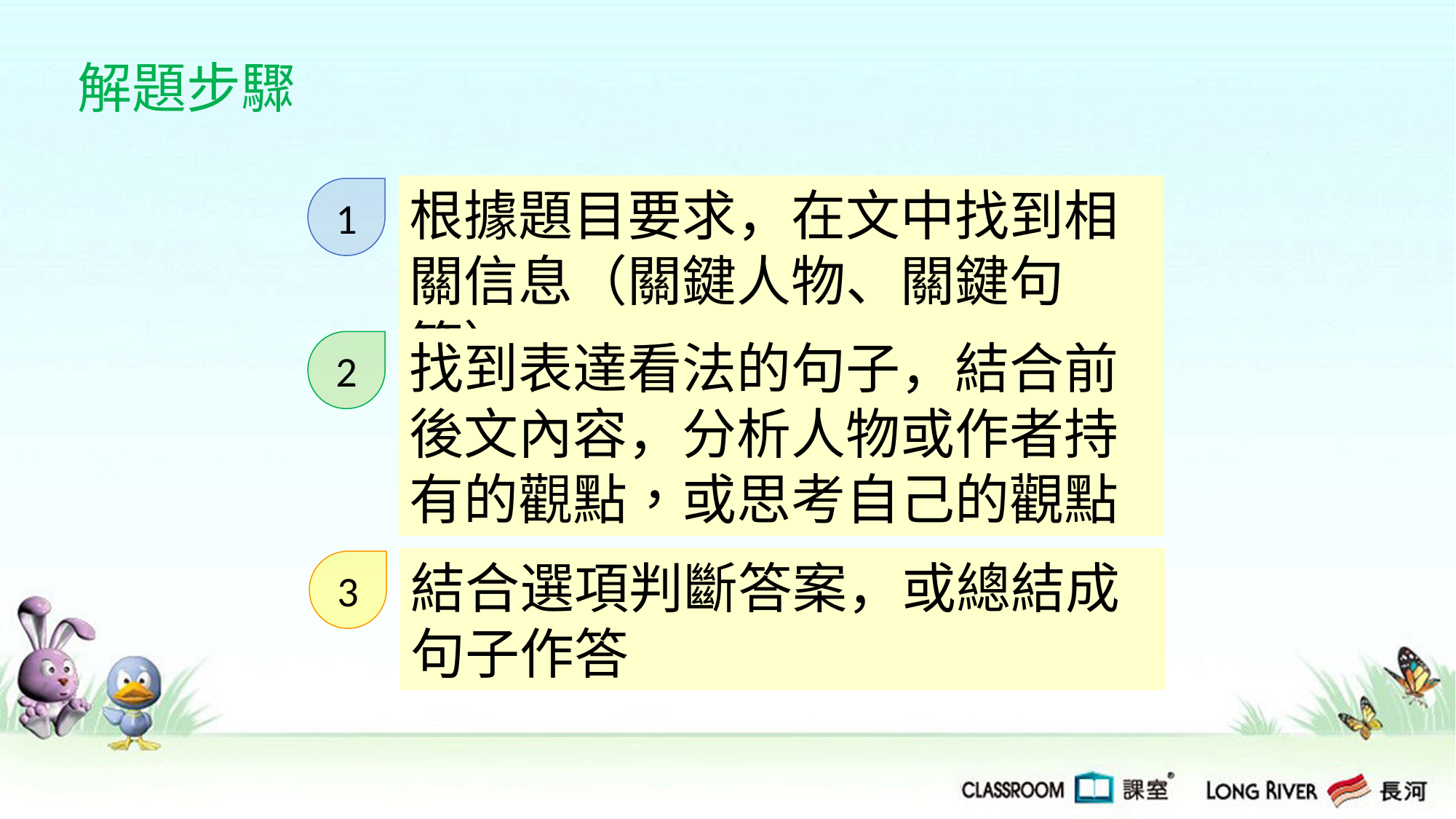

解題步驟
根據題目要求，在文中找到相關信息（關鍵人物、關鍵句等）
1
找到表達看法的句子，結合前後文內容，分析人物或作者持有的觀點，或思考自己的觀點
2
結合選項判斷答案，或總結成句子作答
3